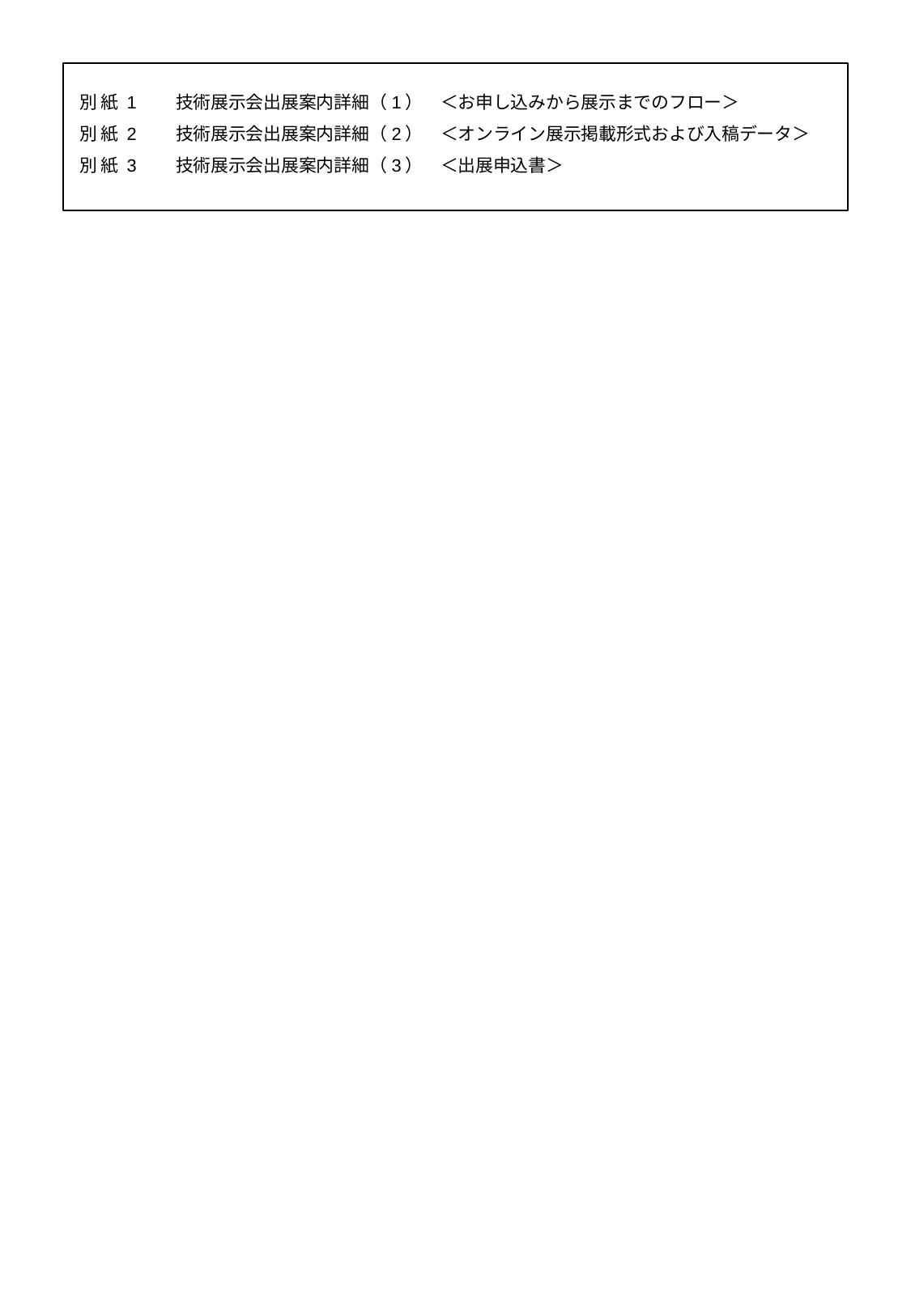

別 紙 1　　技術展示会出展案内詳細（1）　＜お申し込みから展示までのフロー＞
別 紙 2　　技術展示会出展案内詳細（2）　＜オンライン展示掲載形式および入稿データ＞
別 紙 3　　技術展示会出展案内詳細（3）　＜出展申込書＞